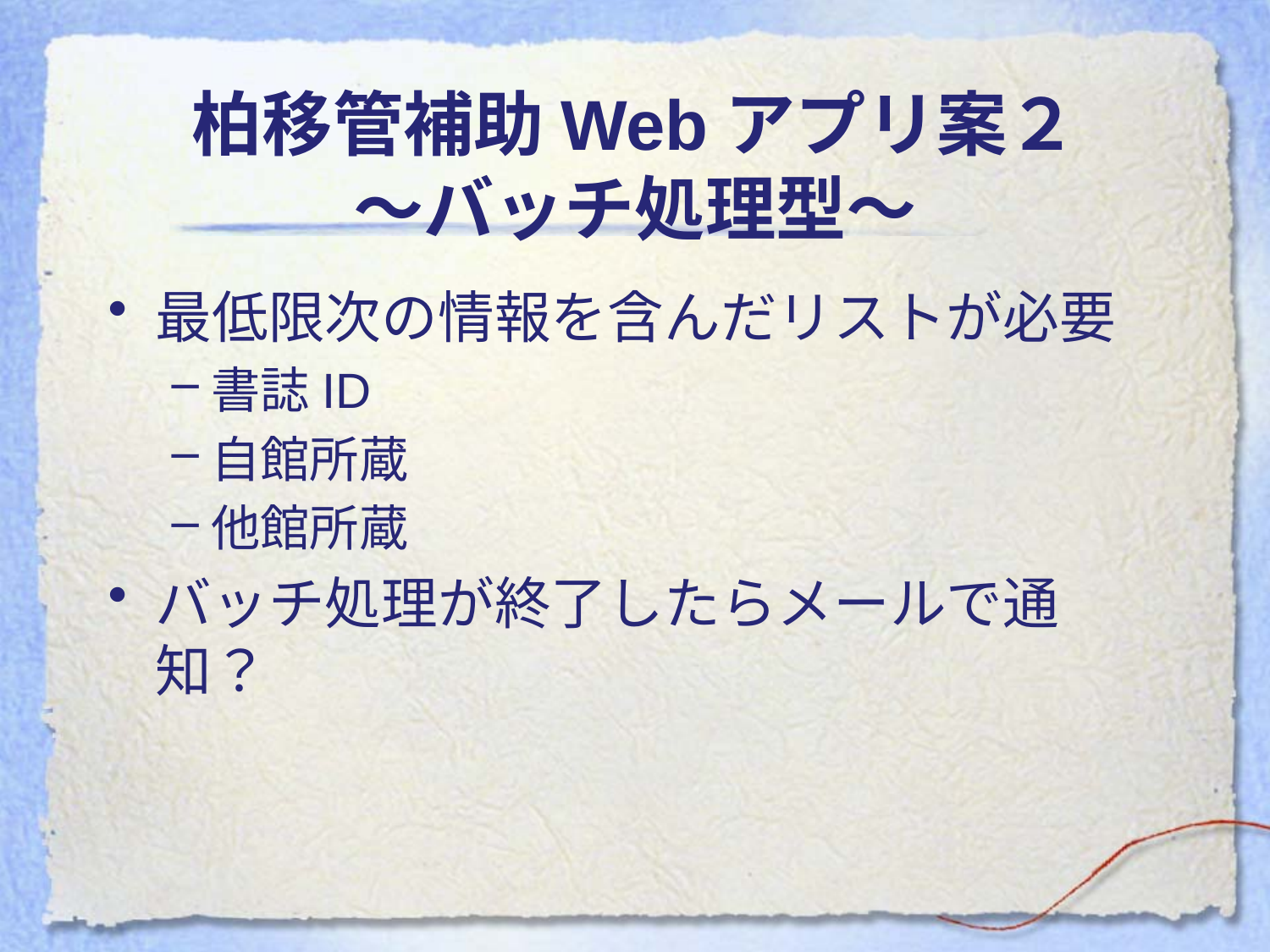

# 柏移管補助Webアプリ案２ ～バッチ処理型～
最低限次の情報を含んだリストが必要
書誌ID
自館所蔵
他館所蔵
バッチ処理が終了したらメールで通知？